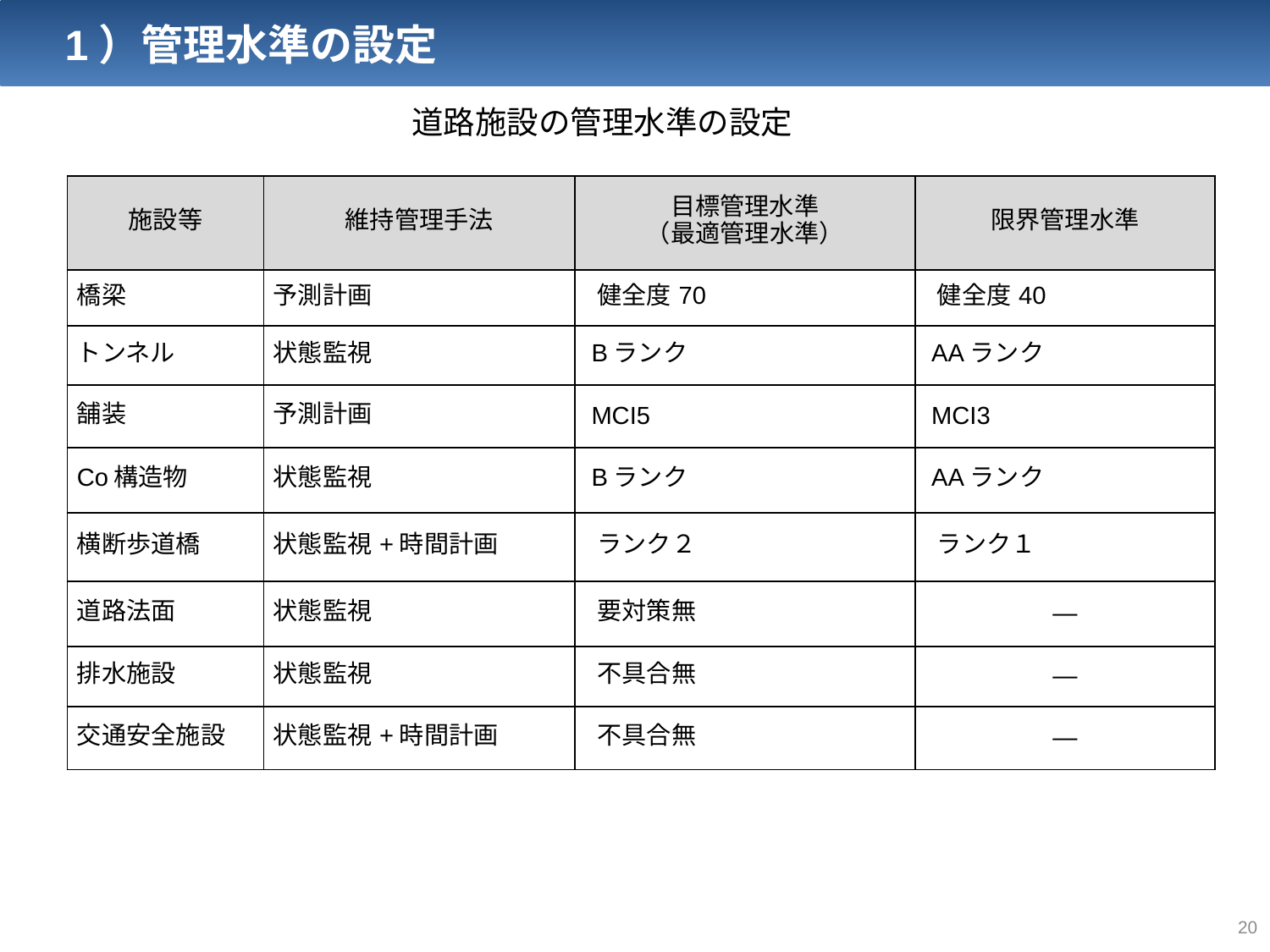

1）管理水準の設定
道路施設の管理水準の設定
| 施設等 | 維持管理手法 | 目標管理水準 （最適管理水準） | 限界管理水準 |
| --- | --- | --- | --- |
| 橋梁 | 予測計画 | 健全度70 | 健全度40 |
| トンネル | 状態監視 | Bランク | AAランク |
| 舗装 | 予測計画 | MCI5 | MCI3 |
| Co構造物 | 状態監視 | Bランク | AAランク |
| 横断歩道橋 | 状態監視+時間計画 | ランク２ | ランク１ |
| 道路法面 | 状態監視 | 要対策無 | ― |
| 排水施設 | 状態監視 | 不具合無 | ― |
| 交通安全施設 | 状態監視+時間計画 | 不具合無 | ― |
20